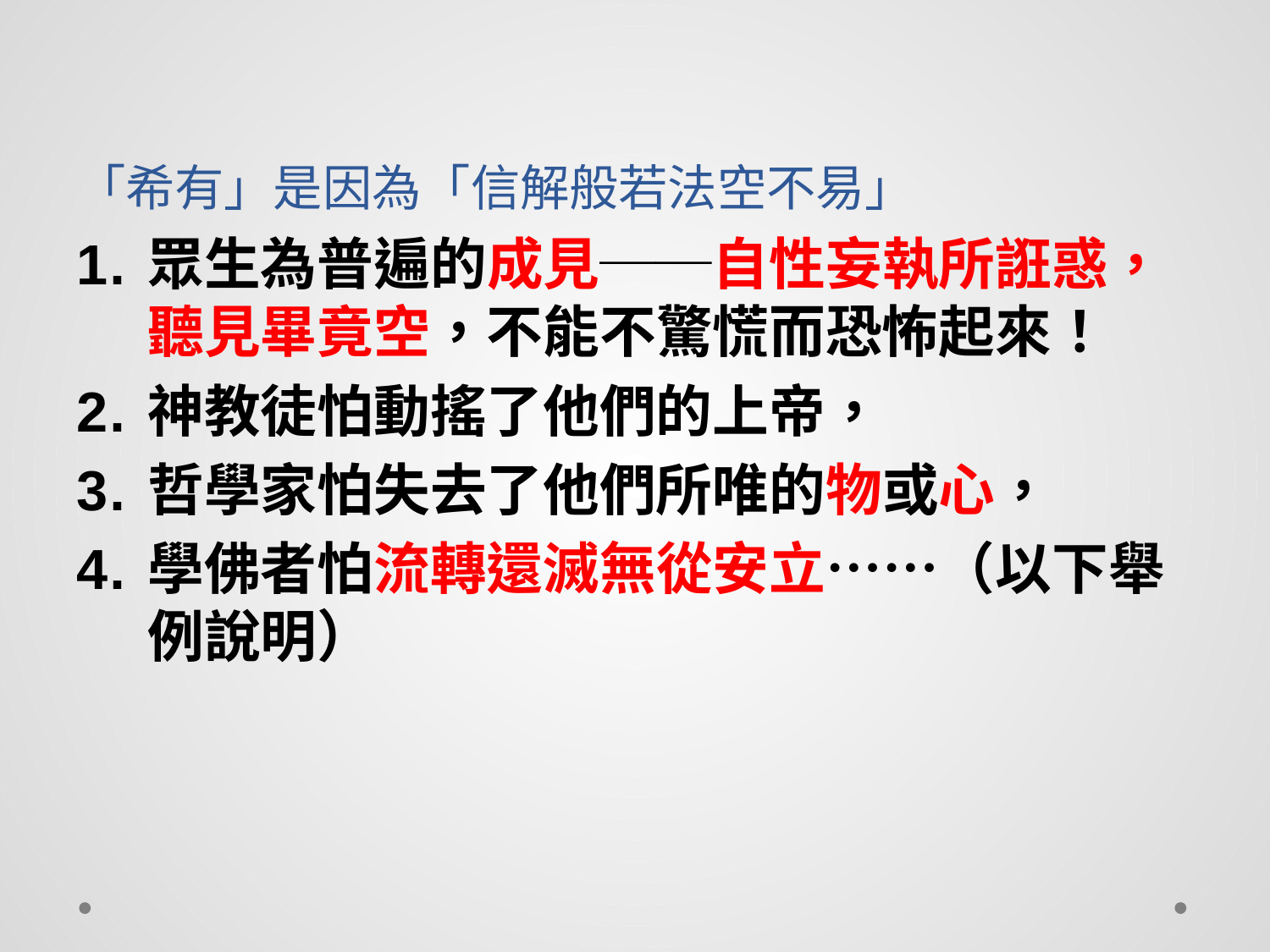

# 「希有」是因為「信解般若法空不易」
眾生為普遍的成見──自性妄執所誑惑，聽見畢竟空，不能不驚慌而恐怖起來！
神教徒怕動搖了他們的上帝，
哲學家怕失去了他們所唯的物或心，
學佛者怕流轉還滅無從安立……（以下舉例說明）